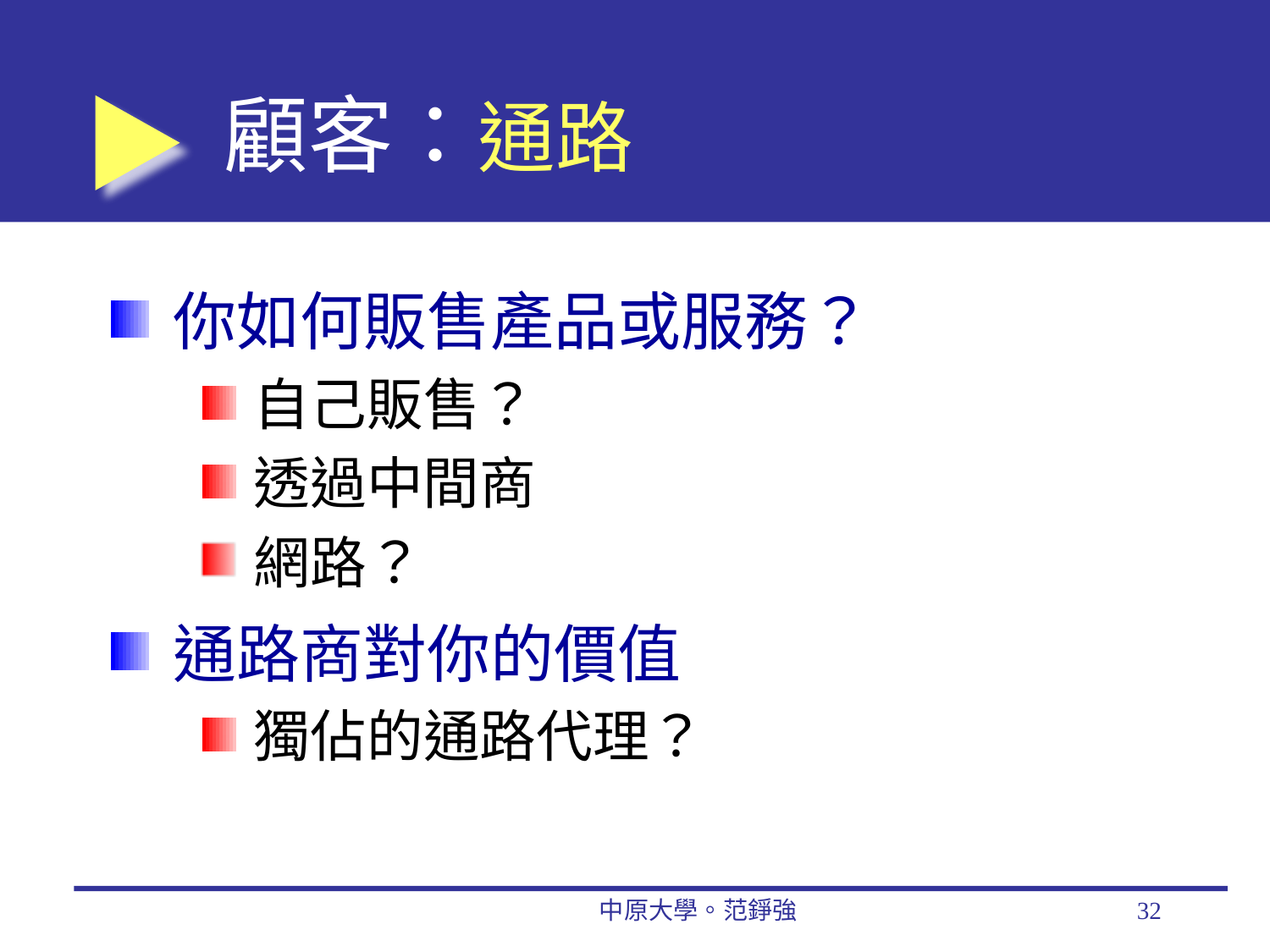

# 顧客：通路
你如何販售產品或服務？
自己販售？
透過中間商
網路？
通路商對你的價值
獨佔的通路代理？
中原大學。范錚強
32